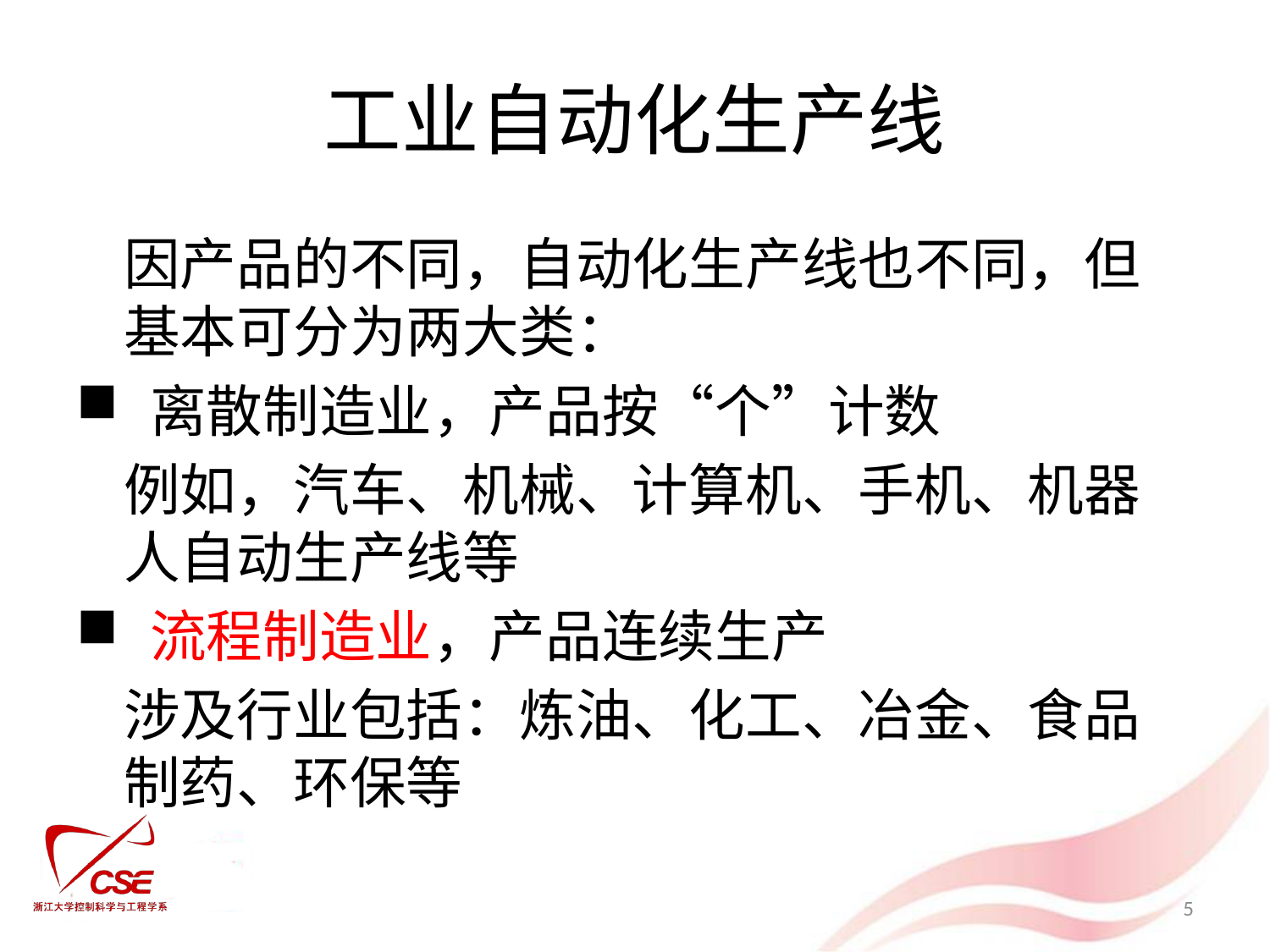

# 工业自动化生产线
	因产品的不同，自动化生产线也不同，但基本可分为两大类：
 离散制造业，产品按“个”计数
	例如，汽车、机械、计算机、手机、机器人自动生产线等
 流程制造业，产品连续生产
	涉及行业包括：炼油、化工、冶金、食品制药、环保等

5